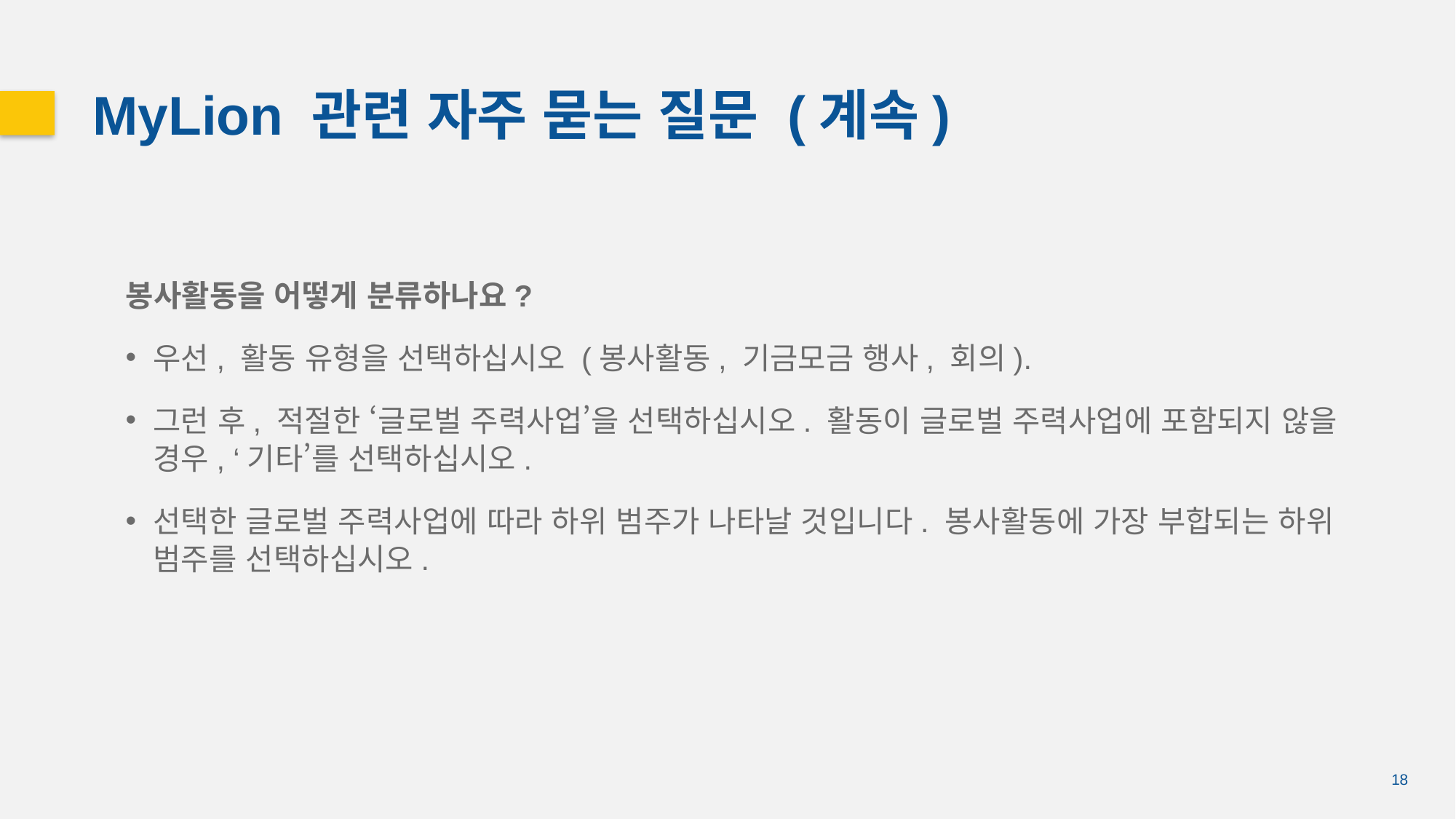

MyLion 관련 자주 묻는 질문 (계속)
봉사활동을 어떻게 분류하나요?
우선, 활동 유형을 선택하십시오 (봉사활동, 기금모금 행사, 회의).
그런 후, 적절한 ‘글로벌 주력사업’을 선택하십시오. 활동이 글로벌 주력사업에 포함되지 않을 경우, ‘기타’를 선택하십시오.
선택한 글로벌 주력사업에 따라 하위 범주가 나타날 것입니다. 봉사활동에 가장 부합되는 하위 범주를 선택하십시오.